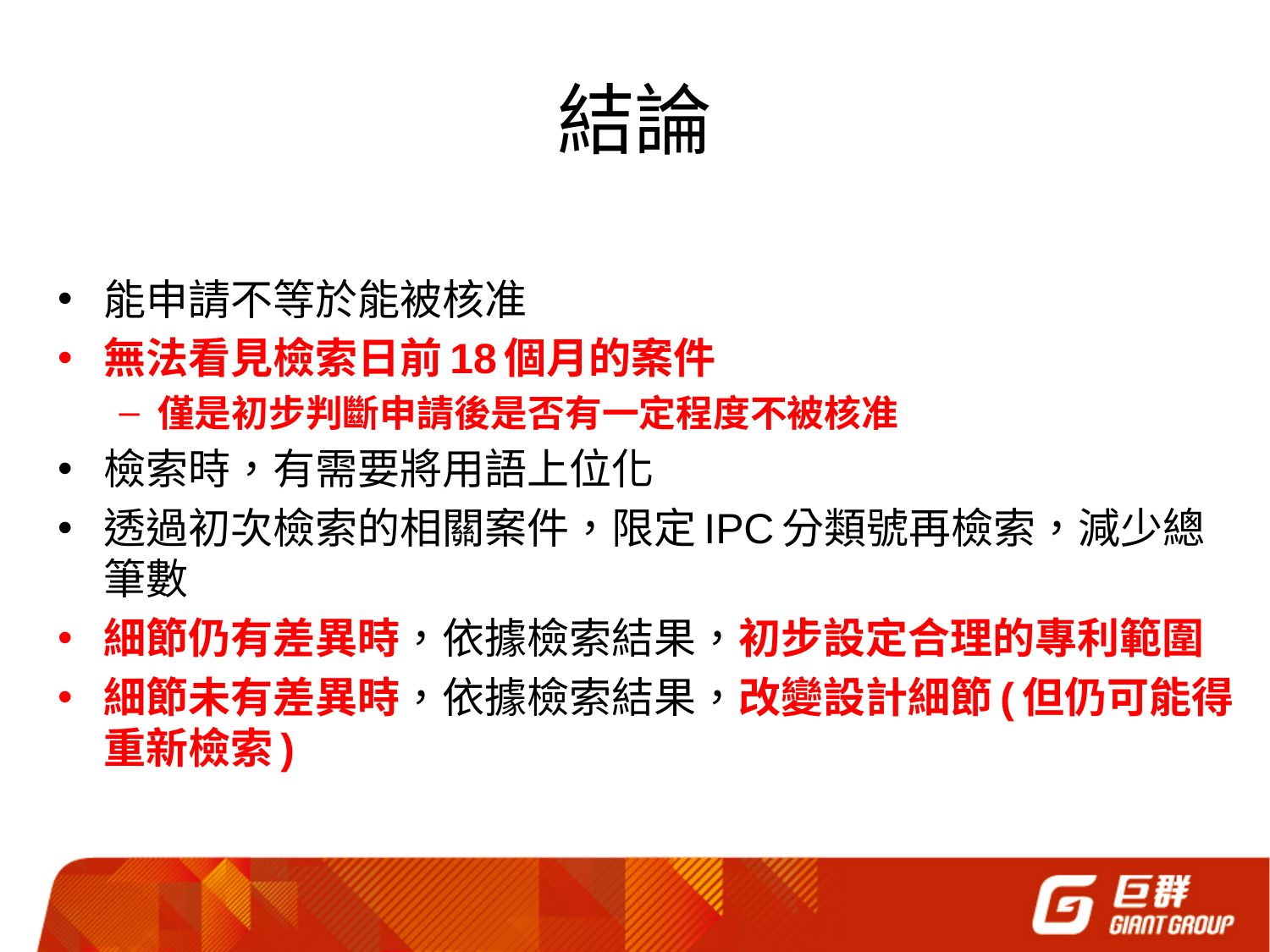

# 結論
能申請不等於能被核准
無法看見檢索日前18個月的案件
僅是初步判斷申請後是否有一定程度不被核准
檢索時，有需要將用語上位化
透過初次檢索的相關案件，限定IPC分類號再檢索，減少總筆數
細節仍有差異時，依據檢索結果，初步設定合理的專利範圍
細節未有差異時，依據檢索結果，改變設計細節(但仍可能得重新檢索)